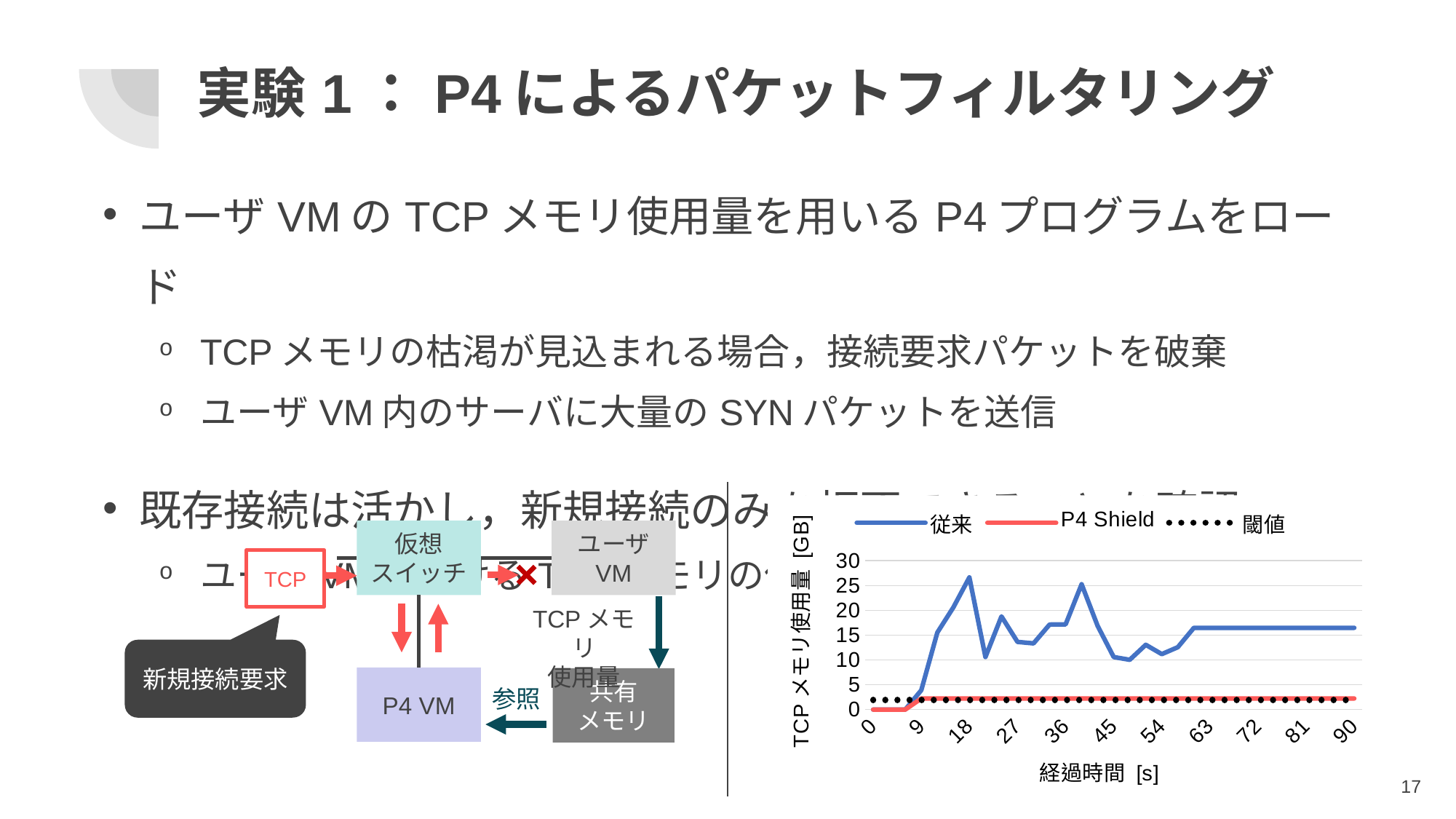

# 実験1：P4によるパケットフィルタリング
ユーザVMのTCPメモリ使用量を用いるP4プログラムをロード
TCPメモリの枯渇が見込まれる場合，接続要求パケットを破棄
ユーザVM内のサーバに大量のSYNパケットを送信

既存接続は活かし，新規接続のみを拒否できることを確認
ユーザVMにおけるTCPメモリの使用量を抑えることができた

### Chart

| Category | 従来 | P4 Shield | 閾値 |
|---|---|---|---|
| 0 | 0.0 | 0.0 | 1.9404525756835938 |
| 3 | 0.0 | 0.0 | 1.9404525756835938 |
| 6 | 0.0 | 0.0 | 1.9404525756835938 |
| 9 | 3.90625 | 2.234375 | 1.9404525756835938 |
| 12 | 15.515625 | 2.234375 | 1.9404525756835938 |
| 15 | 20.59375 | 2.234375 | 1.9404525756835938 |
| 18 | 26.640625 | 2.234375 | 1.9404525756835938 |
| 21 | 10.59375 | 2.234375 | 1.9404525756835938 |
| 24 | 18.78125 | 2.234375 | 1.9404525756835938 |
| 27 | 13.640625 | 2.234375 | 1.9404525756835938 |
| 30 | 13.34375 | 2.234375 | 1.9404525756835938 |
| 33 | 17.140625 | 2.234375 | 1.9404525756835938 |
| 36 | 17.171875 | 2.234375 | 1.9404525756835938 |
| 39 | 25.265625 | 2.234375 | 1.9404525756835938 |
| 42 | 16.859375 | 2.234375 | 1.9404525756835938 |
| 45 | 10.578125 | 2.234375 | 1.9404525756835938 |
| 48 | 10.03125 | 2.234375 | 1.9404525756835938 |
| 51 | 13.0625 | 2.234375 | 1.9404525756835938 |
| 54 | 11.171875 | 2.234375 | 1.9404525756835938 |
| 57 | 12.578125 | 2.234375 | 1.9404525756835938 |
| 60 | 16.484375 | 2.234375 | 1.9404525756835938 |
| 63 | 16.484375 | 2.234375 | 1.9404525756835938 |
| 66 | 16.484375 | 2.234375 | 1.9404525756835938 |
| 69 | 16.484375 | 2.234375 | 1.9404525756835938 |
| 72 | 16.484375 | 2.234375 | 1.9404525756835938 |
| 75 | 16.484375 | 2.234375 | 1.9404525756835938 |
| 78 | 16.484375 | 2.234375 | 1.9404525756835938 |
| 81 | 16.484375 | 2.234375 | 1.9404525756835938 |
| 84 | 16.484375 | 2.234375 | 1.9404525756835938 |
| 87 | 16.484375 | 2.234375 | 1.9404525756835938 |
| 90 | 16.484375 | 2.234375 | 1.9404525756835938 |
仮想
スイッチ
ユーザ
VM
TCP

P4 VM
共有
メモリ
参照
新規接続要求
TCPメモリ
使用量
17